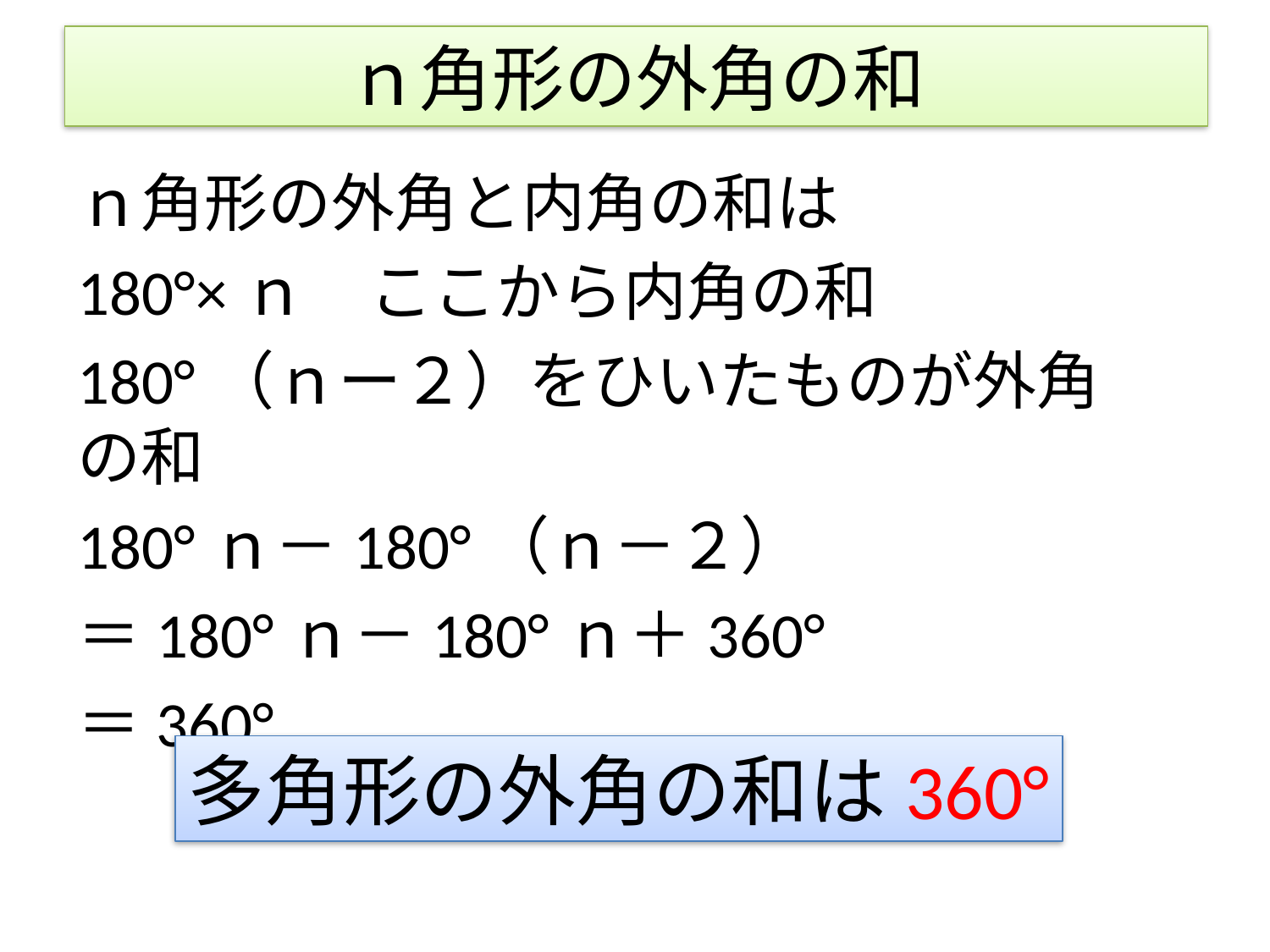

# ｎ角形の外角の和
ｎ角形の外角と内角の和は
180°×ｎ　ここから内角の和
180°（ｎー２）をひいたものが外角の和
180°ｎ－180°（ｎ－２）
＝180°ｎ－180°ｎ＋360°
＝360°
多角形の外角の和は360°